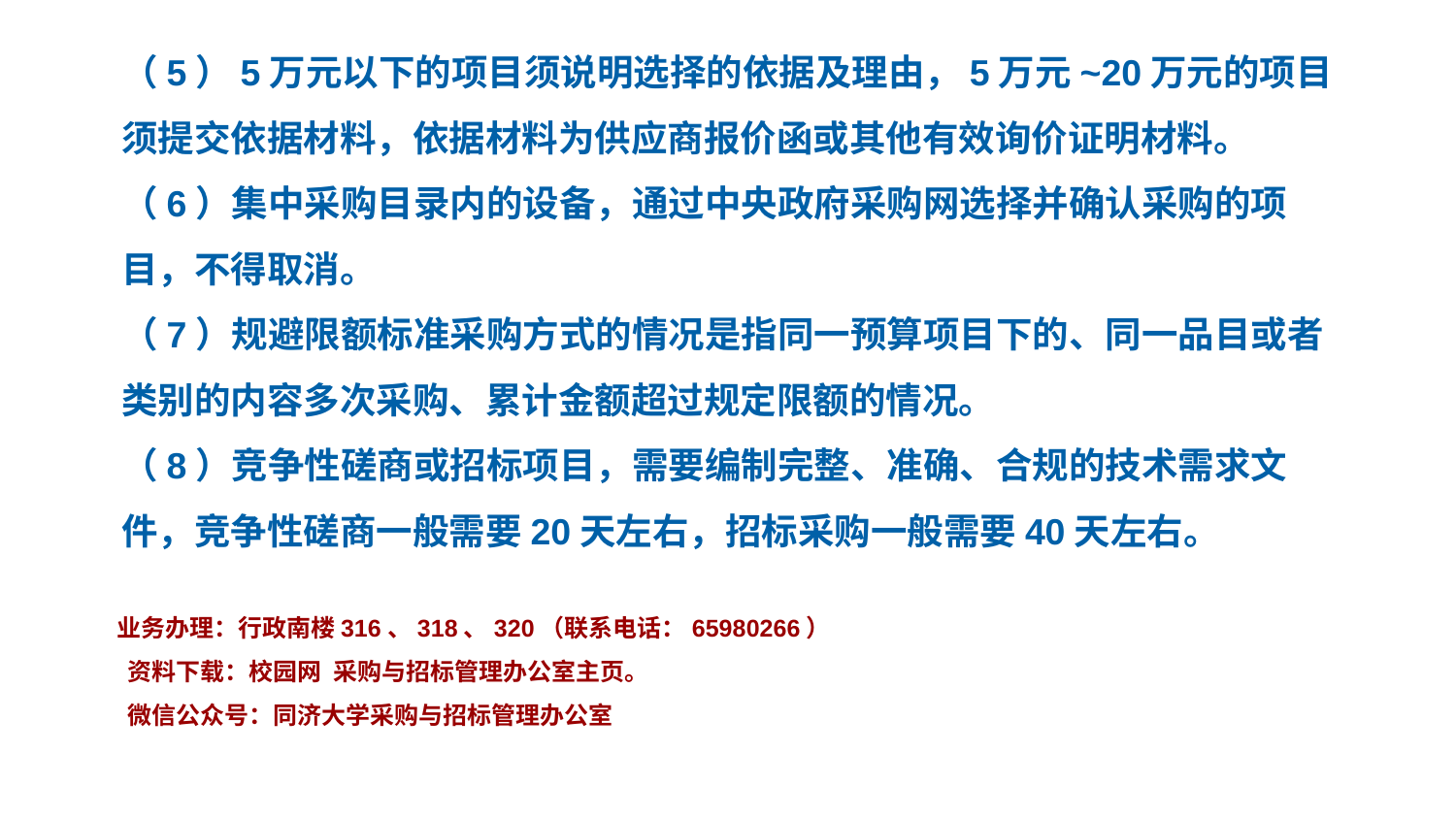

（5）5万元以下的项目须说明选择的依据及理由，5万元~20万元的项目须提交依据材料，依据材料为供应商报价函或其他有效询价证明材料。
（6）集中采购目录内的设备，通过中央政府采购网选择并确认采购的项目，不得取消。
（7）规避限额标准采购方式的情况是指同一预算项目下的、同一品目或者类别的内容多次采购、累计金额超过规定限额的情况。
（8）竞争性磋商或招标项目，需要编制完整、准确、合规的技术需求文件，竞争性磋商一般需要20天左右，招标采购一般需要40天左右。
业务办理：行政南楼316、318、320（联系电话：65980266）
 资料下载：校园网  采购与招标管理办公室主页。
 微信公众号：同济大学采购与招标管理办公室